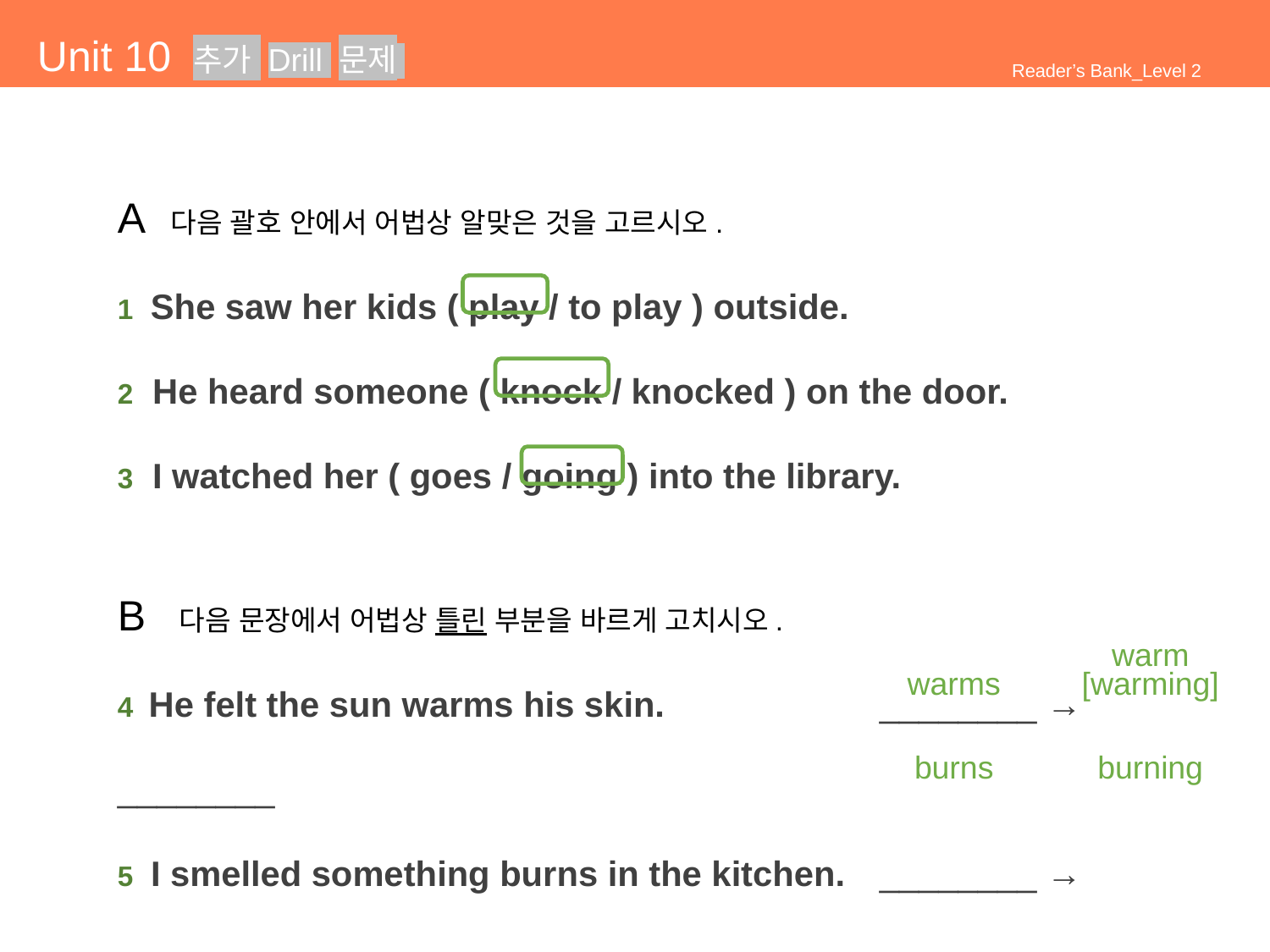

# Unit 10 추가 Drill 문제
Reader’s Bank_Level 2

A  다음 괄호 안에서 어법상 알맞은 것을 고르시오.
1  She saw her kids ( play / to play ) outside.
2  He heard someone ( knock / knocked ) on the door.
3  I watched her ( goes / going ) into the library.

B  다음 문장에서 어법상 틀린 부분을 바르게 고치시오.
4  He felt the sun warms his skin. 		________ → ________
5  I smelled something burns in the kitchen. 	________ → ________

warm
[warming]
warms
burns
burning